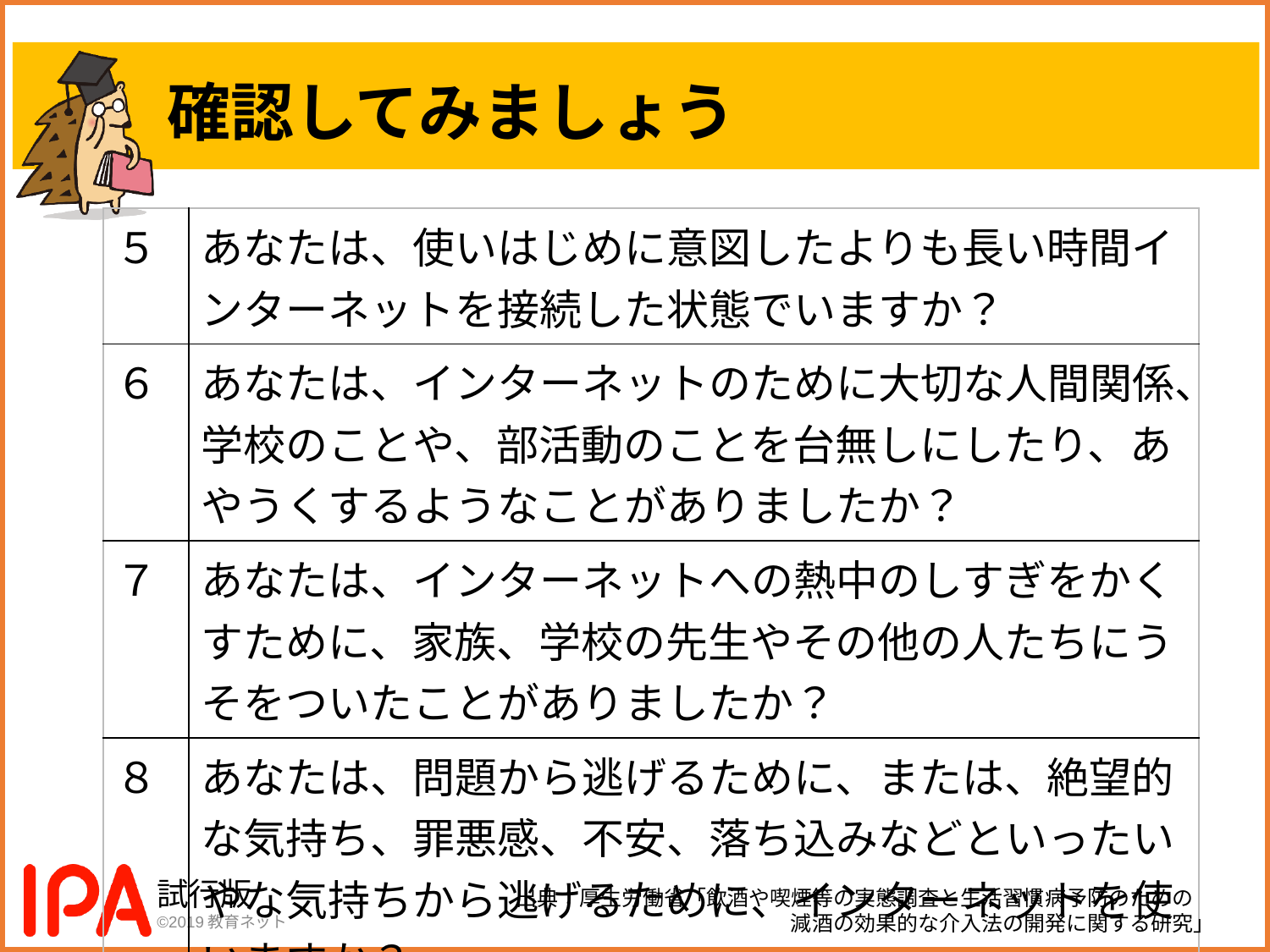

# 確認してみましょう
| ５ | あなたは、使いはじめに意図したよりも長い時間インターネットを接続した状態でいますか？ |
| --- | --- |
| ６ | あなたは、インターネットのために大切な人間関係、学校のことや、部活動のことを台無しにしたり、あやうくするようなことがありましたか？ |
| ７ | あなたは、インターネットへの熱中のしすぎをかくすために、家族、学校の先生やその他の人たちにうそをついたことがありましたか？ |
| ８ | あなたは、問題から逃げるために、または、絶望的な気持ち、罪悪感、不安、落ち込みなどといったいやな気持ちから逃げるために、インターネットを使いますか？ |
出典：厚生労働省「飲酒や喫煙等の実態調査と生活習慣病予防のための
　　　　　　　　　　　　　減酒の効果的な介入法の開発に関する研究」